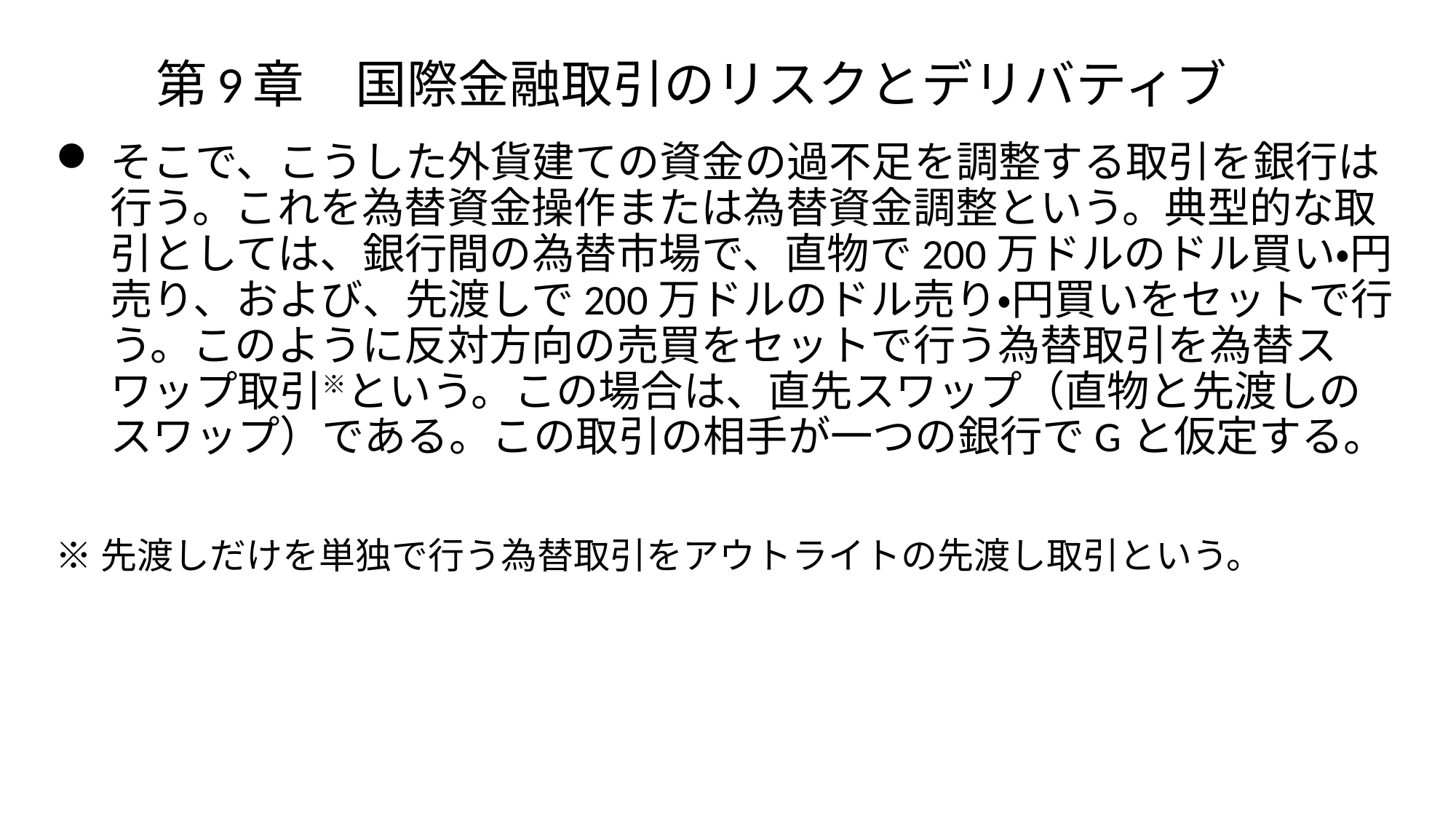

# 第9章　国際金融取引のリスクとデリバティブ
そこで、こうした外貨建ての資金の過不足を調整する取引を銀行は行う。これを為替資金操作または為替資金調整という。典型的な取引としては、銀行間の為替市場で、直物で200万ドルのドル買い・円売り、および、先渡しで200万ドルのドル売り・円買いをセットで行う。このように反対方向の売買をセットで行う為替取引を為替スワップ取引※という。この場合は、直先スワップ（直物と先渡しのスワップ）である。この取引の相手が一つの銀行でGと仮定する。

※先渡しだけを単独で行う為替取引をアウトライトの先渡し取引という。